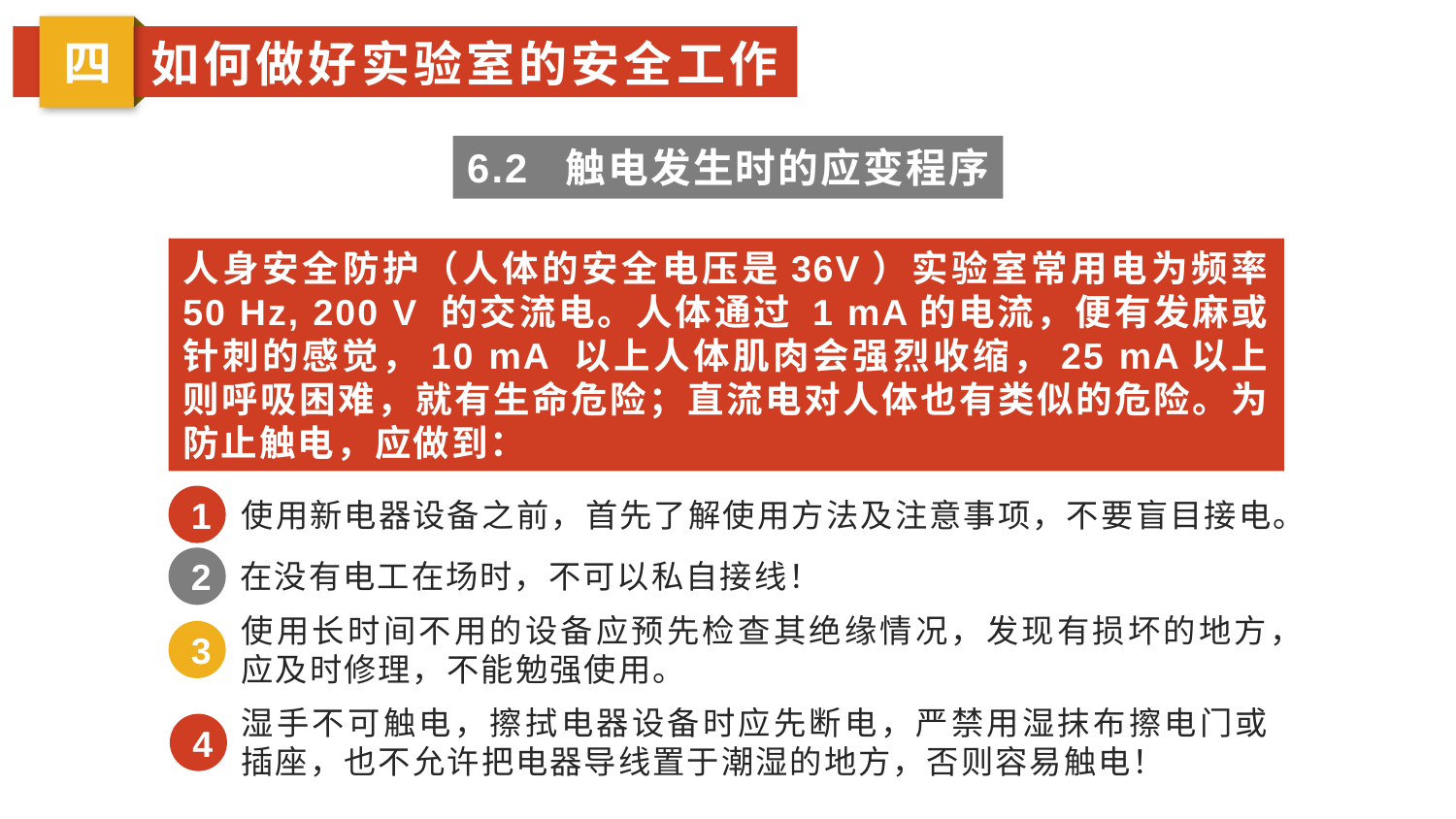

四

如何做好实验室的安全工作

6.2  触电发生时的应变程序
人身安全防护（人体的安全电压是36V）实验室常用电为频率 50 Hz, 200 V 的交流电。人体通过 1 mA的电流，便有发麻或针刺的感觉，10 mA 以上人体肌肉会强烈收缩，25 mA以上则呼吸困难，就有生命危险；直流电对人体也有类似的危险。为防止触电，应做到：
1
使用新电器设备之前，首先了解使用方法及注意事项，不要盲目接电。
2
在没有电工在场时，不可以私自接线！
使用长时间不用的设备应预先检查其绝缘情况，发现有损坏的地方，应及时修理，不能勉强使用。
3
湿手不可触电，擦拭电器设备时应先断电，严禁用湿抹布擦电门或插座，也不允许把电器导线置于潮湿的地方，否则容易触电！
4